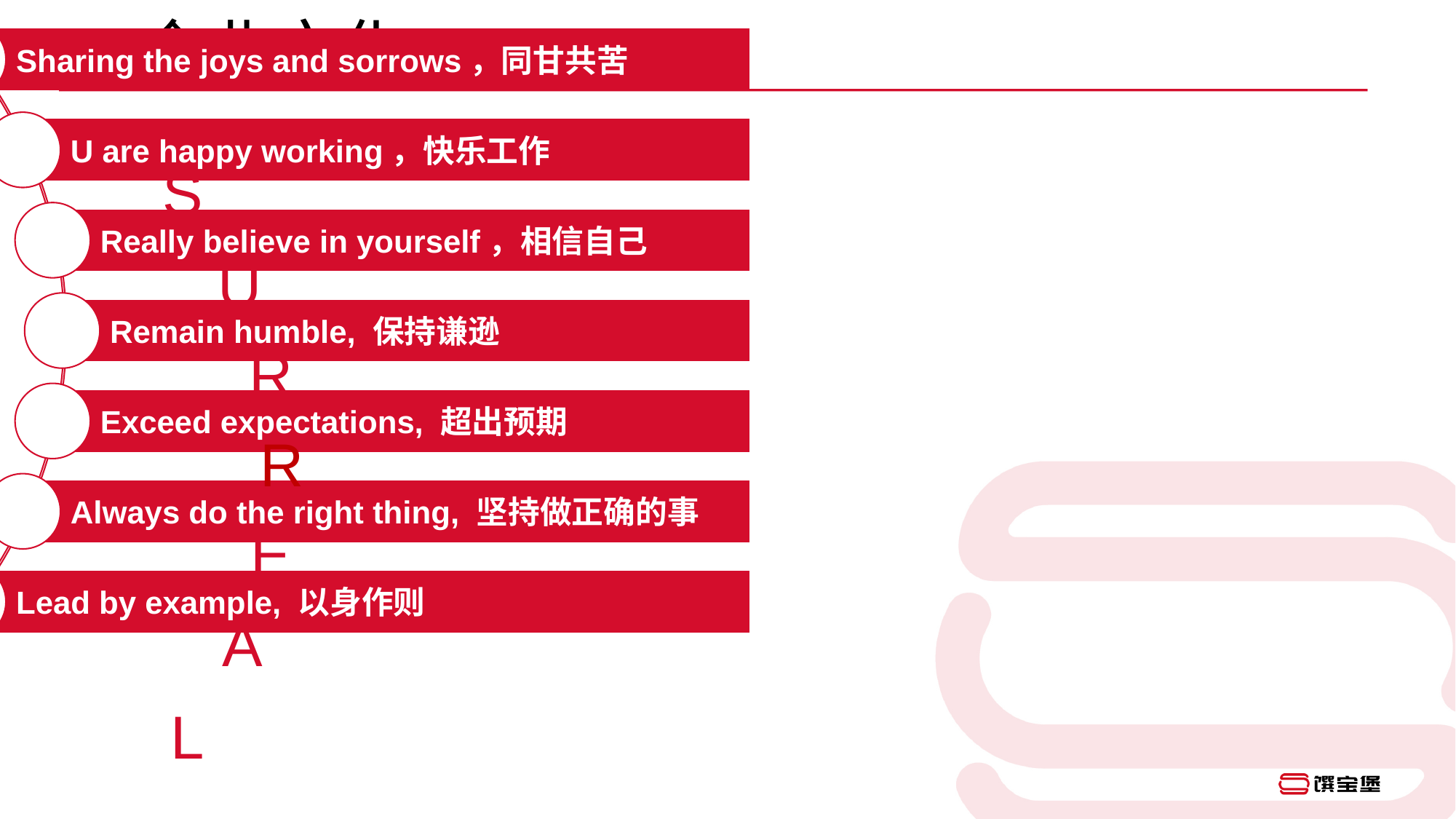

# 企业文化
Sharing the joys and sorrows，同甘共苦
U are happy working，快乐工作
Really believe in yourself，相信自己
Remain humble, 保持谦逊
Exceed expectations, 超出预期
Always do the right thing, 坚持做正确的事
Lead by example, 以身作则
S
U
R
R
E
A
L